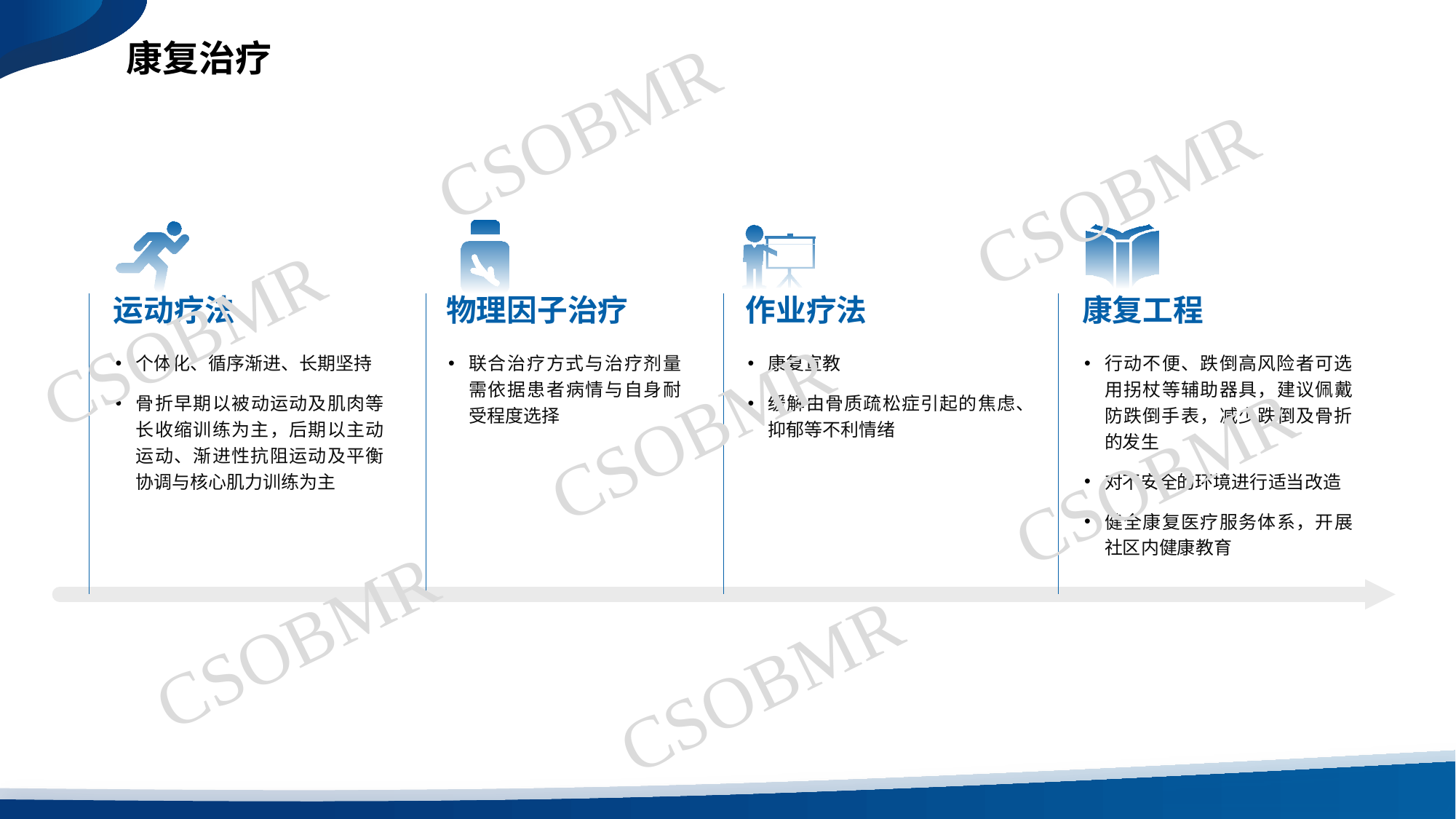

康复治疗
CSOBMR
CSOBMR

物理因子治疗
联合治疗方式与治疗剂量需依据患者病情与自身耐受程度选择

运动疗法
个体化、循序渐进、长期坚持
骨折早期以被动运动及肌肉等长收缩训练为主，后期以主动运动、渐进性抗阻运动及平衡协调与核心肌力训练为主

作业疗法
康复宣教
缓解由骨质疏松症引起的焦虑、抑郁等不利情绪

康复工程
行动不便、跌倒高风险者可选用拐杖等辅助器具，建议佩戴防跌倒手表，减少跌倒及骨折的发生
对不安全的环境进行适当改造
健全康复医疗服务体系，开展社区内健康教育
CSOBMR
CSOBMR
CSOBMR
CSOBMR
CSOBMR